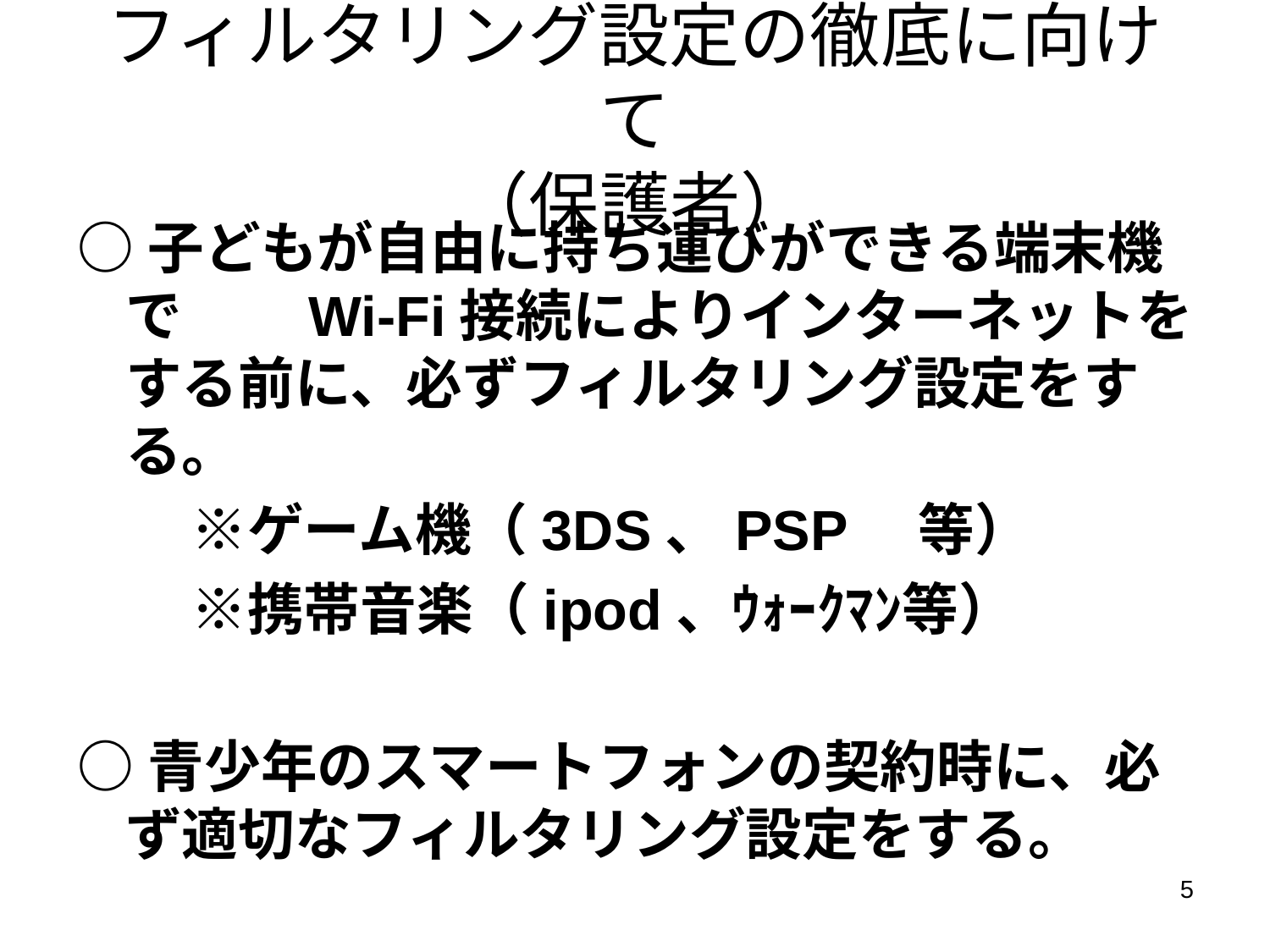

# フィルタリング設定の徹底に向けて （保護者）
○子どもが自由に持ち運びができる端末機で　　Wi-Fi接続によりインターネットをする前に、必ずフィルタリング設定をする。
　　※ゲーム機（3DS、PSP　等）
　　※携帯音楽（ipod、ｳｫｰｸﾏﾝ等）

○青少年のスマートフォンの契約時に、必ず適切なフィルタリング設定をする。

5